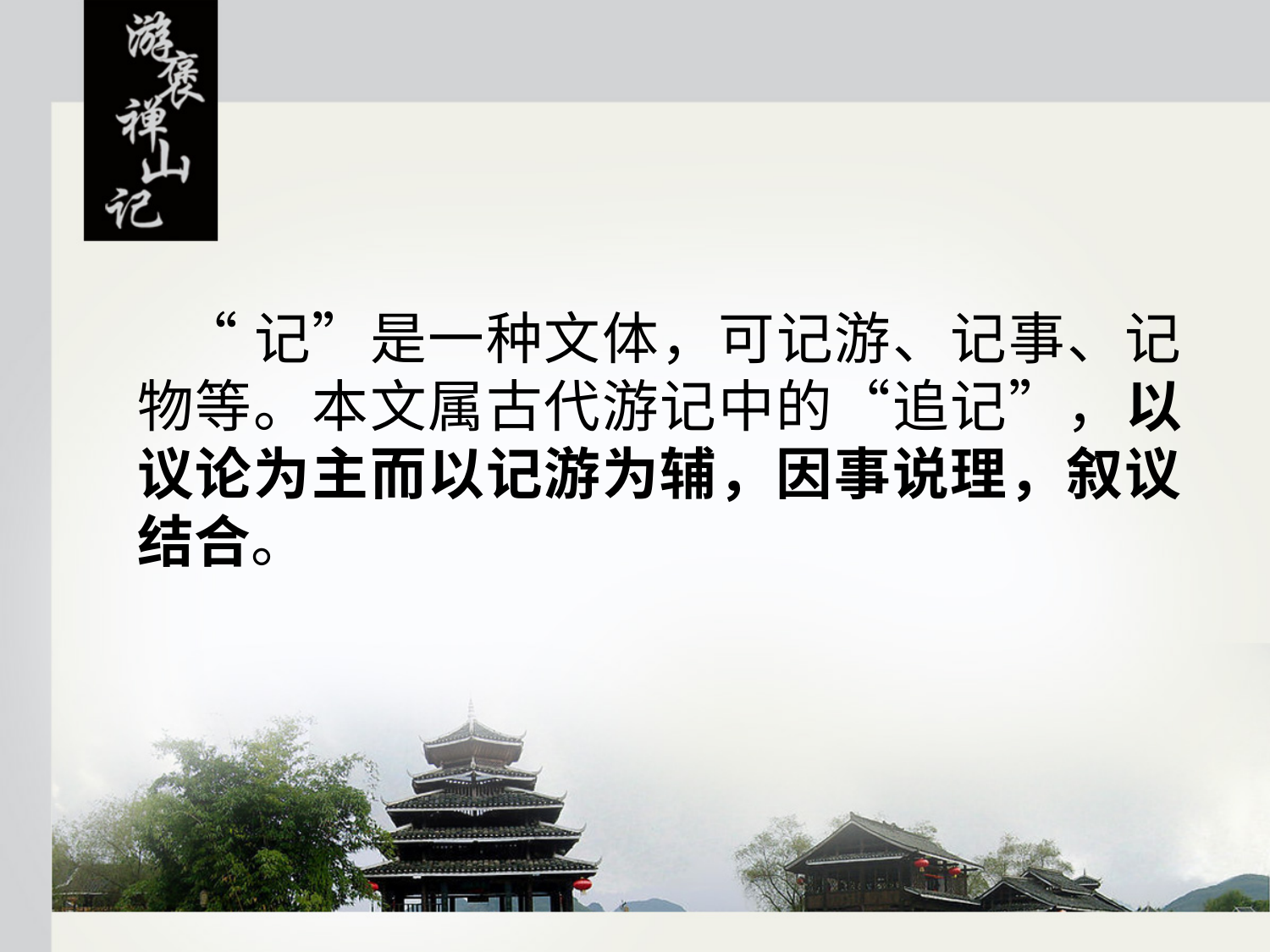

“记”是一种文体，可记游、记事、记物等。本文属古代游记中的“追记”，以议论为主而以记游为辅，因事说理，叙议结合。